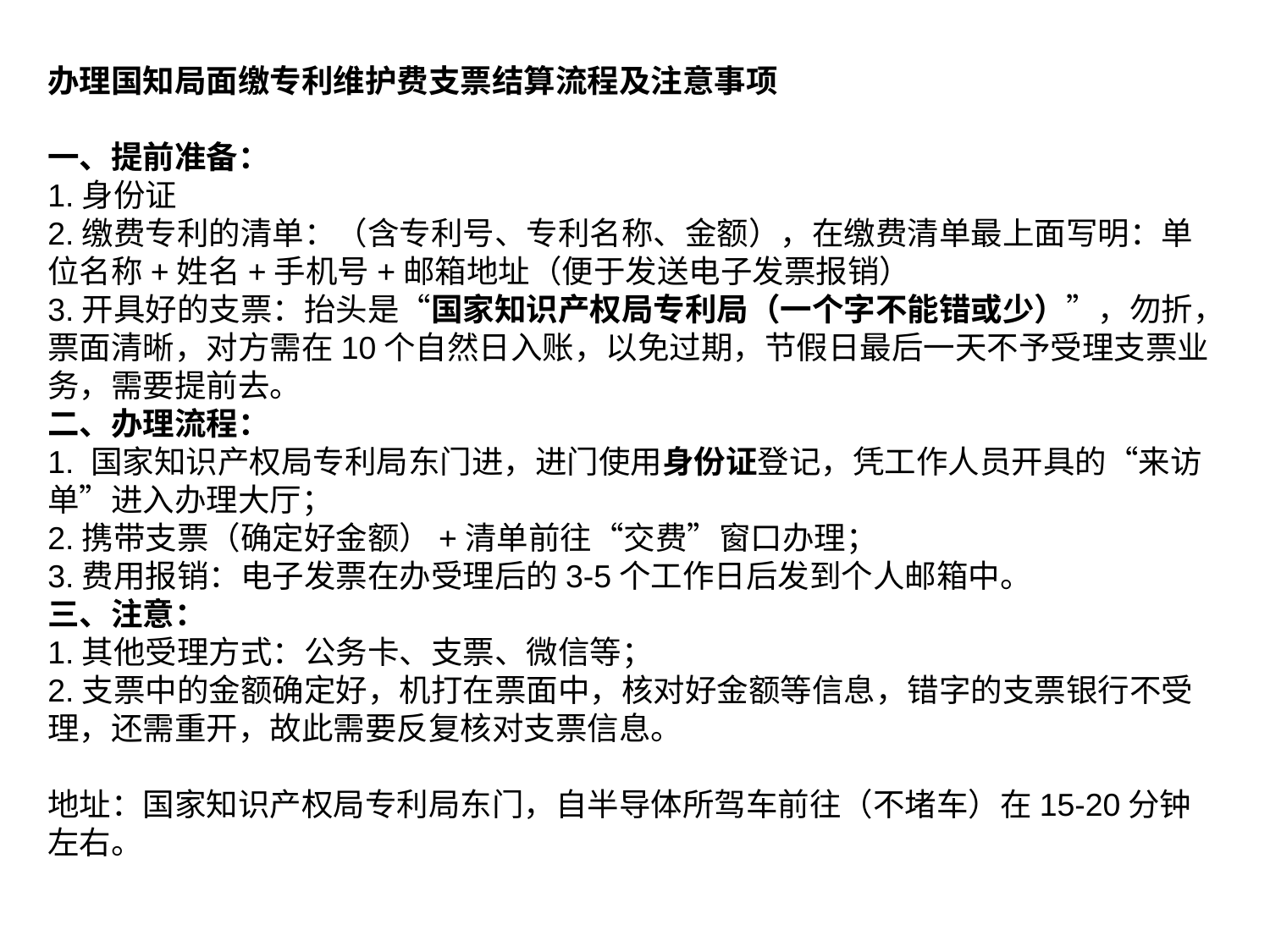

办理国知局面缴专利维护费支票结算流程及注意事项

一、提前准备：
1.身份证
2.缴费专利的清单：（含专利号、专利名称、金额），在缴费清单最上面写明：单位名称+姓名+手机号+邮箱地址（便于发送电子发票报销）
3.开具好的支票：抬头是“国家知识产权局专利局（一个字不能错或少）”，勿折，票面清晰，对方需在10个自然日入账，以免过期，节假日最后一天不予受理支票业务，需要提前去。
二、办理流程：
1. 国家知识产权局专利局东门进，进门使用身份证登记，凭工作人员开具的“来访单”进入办理大厅；
2.携带支票（确定好金额）+清单前往“交费”窗口办理；
3.费用报销：电子发票在办受理后的3-5个工作日后发到个人邮箱中。
三、注意：
1.其他受理方式：公务卡、支票、微信等；
2.支票中的金额确定好，机打在票面中，核对好金额等信息，错字的支票银行不受理，还需重开，故此需要反复核对支票信息。

地址：国家知识产权局专利局东门，自半导体所驾车前往（不堵车）在15-20分钟左右。